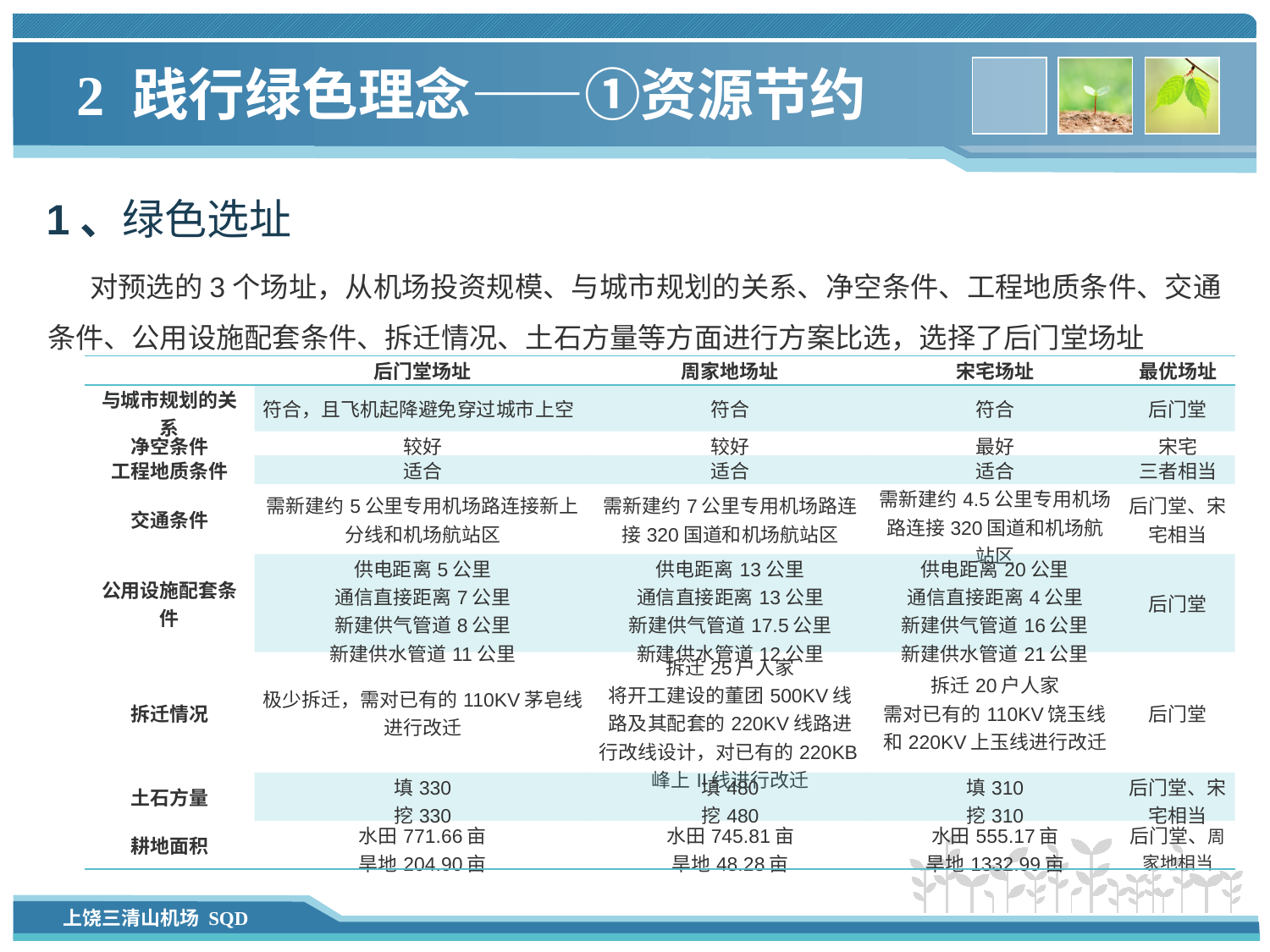

# 2 践行绿色理念——①资源节约
1、绿色选址
对预选的3个场址，从机场投资规模、与城市规划的关系、净空条件、工程地质条件、交通条件、公用设施配套条件、拆迁情况、土石方量等方面进行方案比选，选择了后门堂场址
|  | 后门堂场址 | 周家地场址 | 宋宅场址 | 最优场址 |
| --- | --- | --- | --- | --- |
| 与城市规划的关系 | 符合，且飞机起降避免穿过城市上空 | 符合 | 符合 | 后门堂 |
| 净空条件 | 较好 | 较好 | 最好 | 宋宅 |
| 工程地质条件 | 适合 | 适合 | 适合 | 三者相当 |
| 交通条件 | 需新建约5公里专用机场路连接新上分线和机场航站区 | 需新建约7公里专用机场路连接320国道和机场航站区 | 需新建约4.5公里专用机场路连接320国道和机场航站区 | 后门堂、宋宅相当 |
| 公用设施配套条件 | 供电距离5公里 通信直接距离7公里 新建供气管道8公里 新建供水管道11公里 | 供电距离13公里 通信直接距离13公里 新建供气管道17.5公里 新建供水管道12公里 | 供电距离20公里 通信直接距离4公里 新建供气管道16公里 新建供水管道21公里 | 后门堂 |
| 拆迁情况 | 极少拆迁，需对已有的110KV茅皂线进行改迁 | 拆迁25户人家 将开工建设的董团500KV线路及其配套的220KV线路进行改线设计，对已有的220KB峰上II线进行改迁 | 拆迁20户人家 需对已有的110KV饶玉线和220KV上玉线进行改迁 | 后门堂 |
| 土石方量 | 填330 挖330 | 填480 挖480 | 填310 挖310 | 后门堂、宋宅相当 |
| 耕地面积 | 水田771.66亩 旱地204.90亩 | 水田745.81亩 旱地48.28亩 | 水田555.17亩 旱地1332.99亩 | 后门堂、周家地相当 |